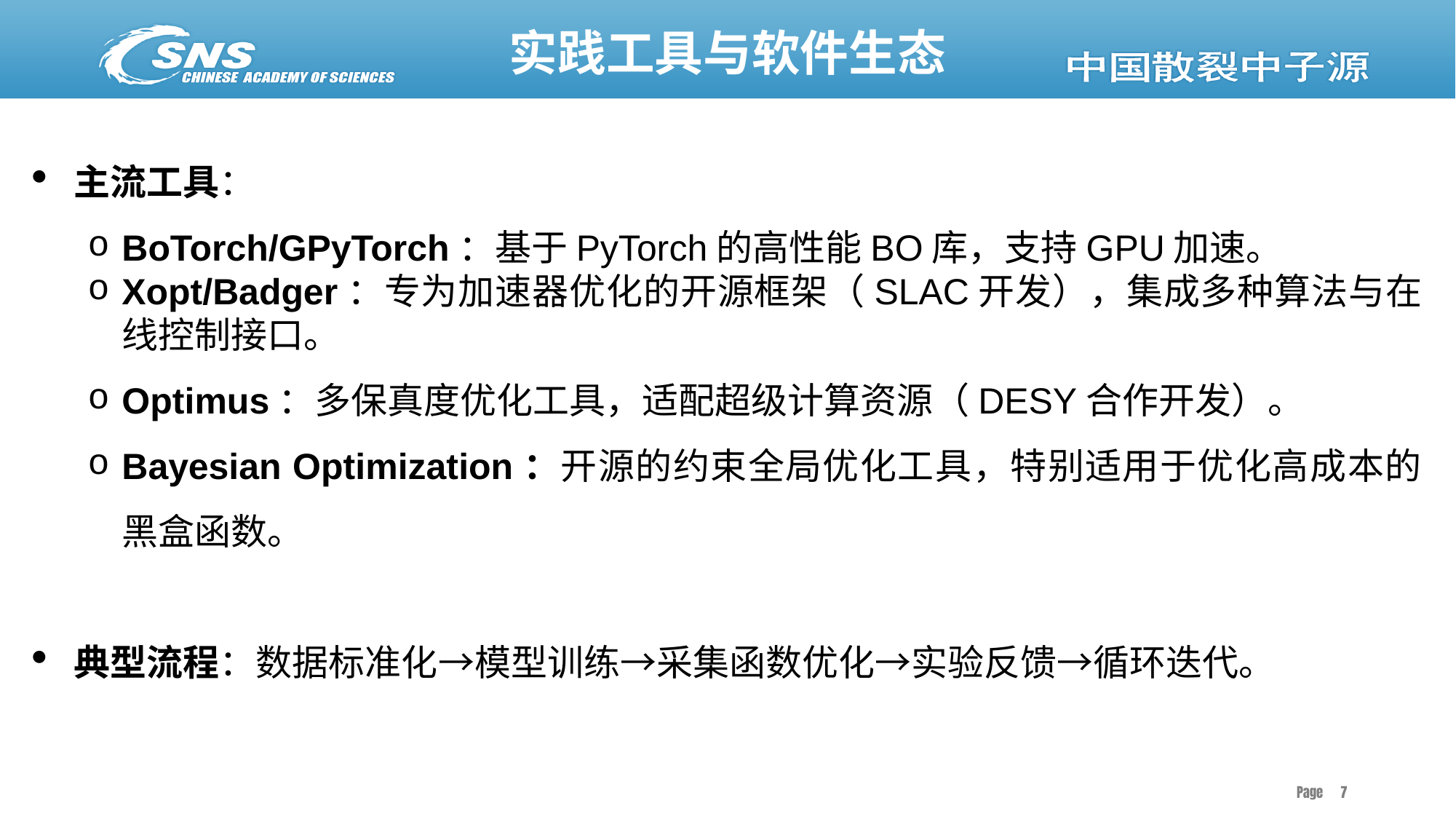

实践工具与软件生态
主流工具：
BoTorch/GPyTorch：基于PyTorch的高性能BO库，支持GPU加速。
Xopt/Badger：专为加速器优化的开源框架（SLAC开发），集成多种算法与在线控制接口。
Optimus：多保真度优化工具，适配超级计算资源（DESY合作开发）。
Bayesian Optimization：开源的约束全局优化工具，特别适用于优化高成本的黑盒函数。

典型流程：数据标准化→模型训练→采集函数优化→实验反馈→循环迭代。